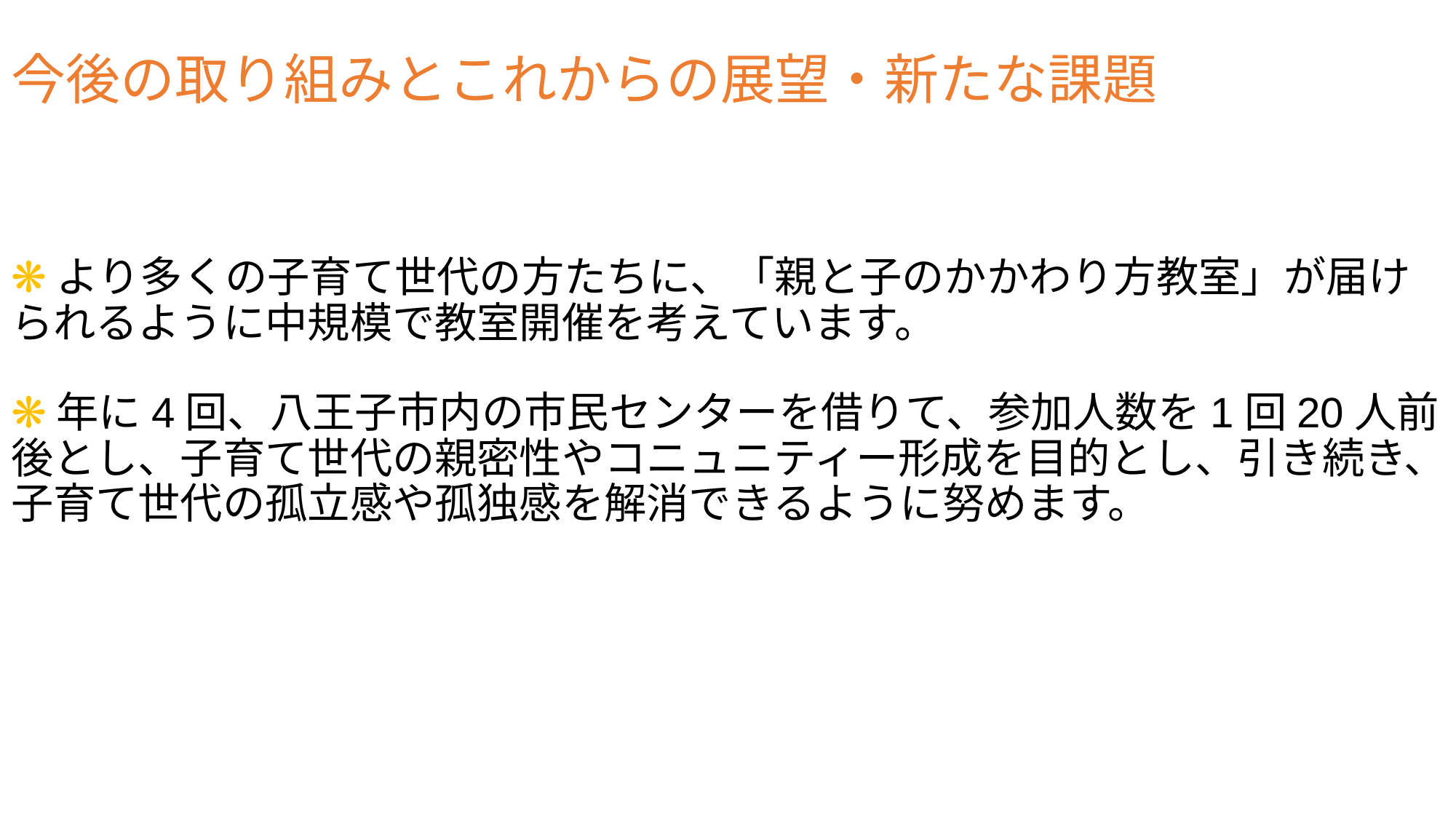

# 今後の取り組みとこれからの展望・新たな課題
❋より多くの子育て世代の方たちに、「親と子のかかわり方教室」が届けられるように中規模で教室開催を考えています。

❋年に4回、八王子市内の市民センターを借りて、参加人数を1回20人前後とし、子育て世代の親密性やコニュニティー形成を目的とし、引き続き、子育て世代の孤立感や孤独感を解消できるように努めます。